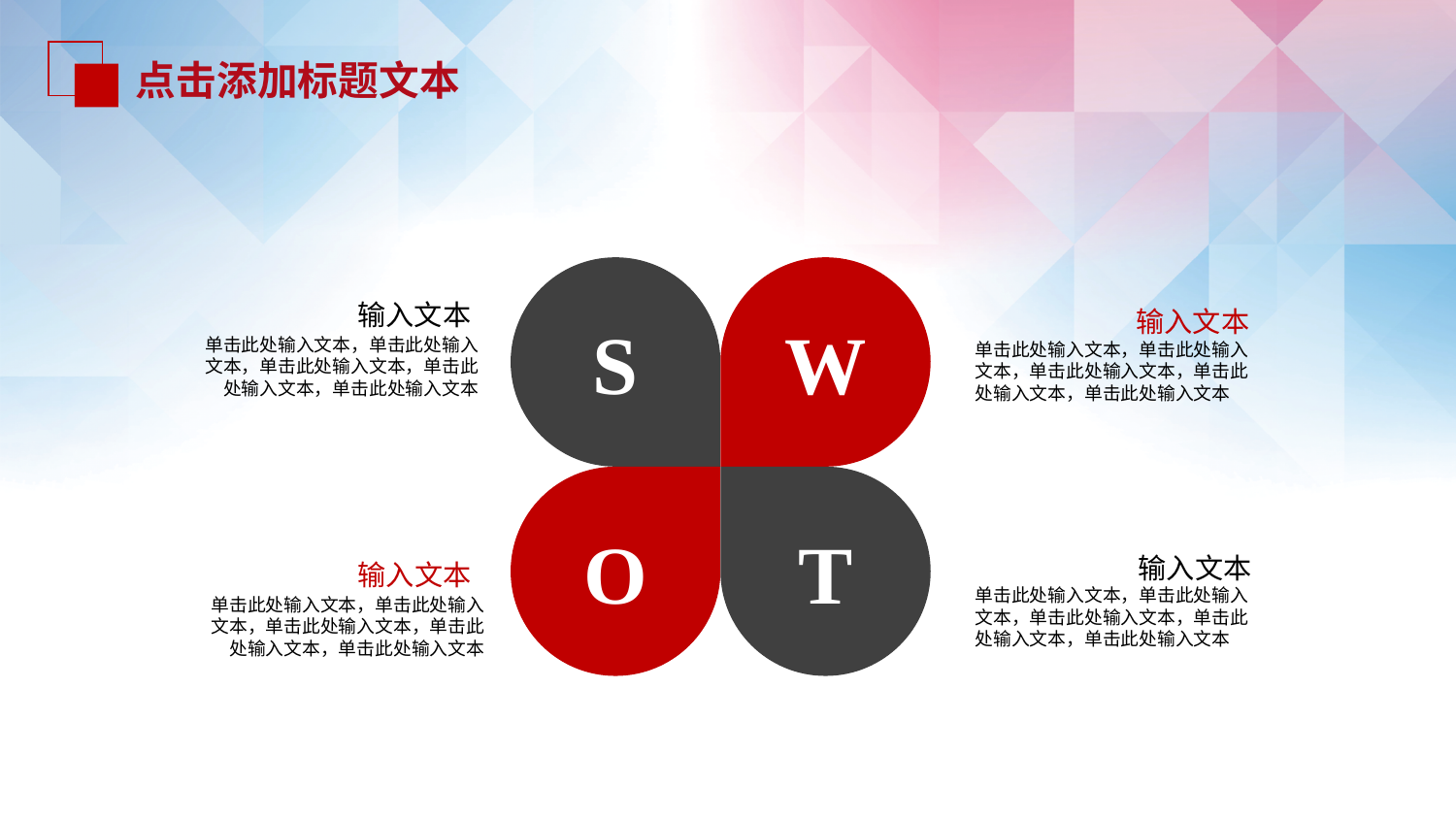

点击添加标题文本
S
W
O
T
输入文本
输入文本
单击此处输入文本，单击此处输入文本，单击此处输入文本，单击此处输入文本，单击此处输入文本
单击此处输入文本，单击此处输入文本，单击此处输入文本，单击此处输入文本，单击此处输入文本
输入文本
单击此处输入文本，单击此处输入文本，单击此处输入文本，单击此处输入文本，单击此处输入文本
输入文本
单击此处输入文本，单击此处输入文本，单击此处输入文本，单击此处输入文本，单击此处输入文本